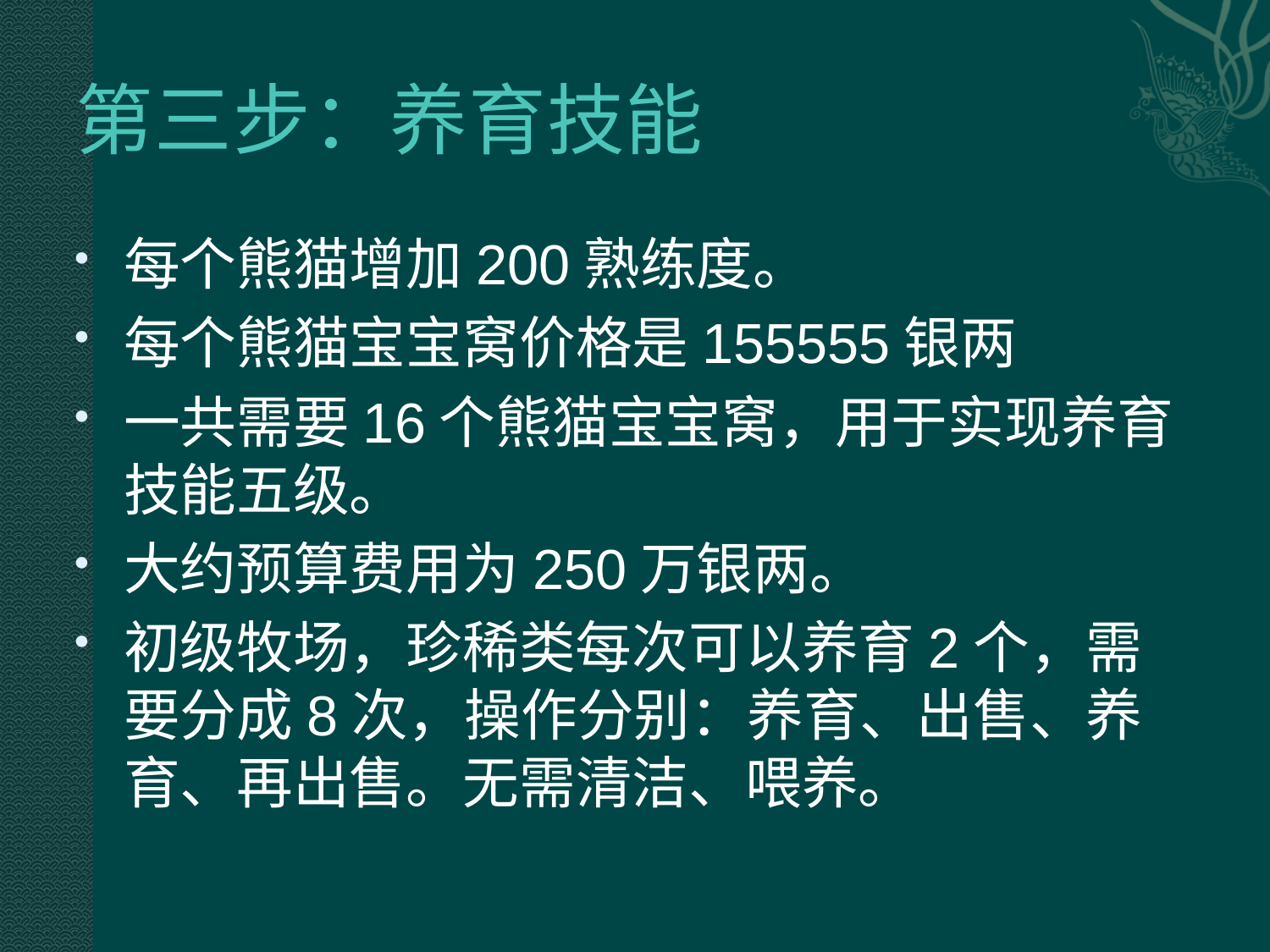

# 第三步：养育技能
每个熊猫增加200熟练度。
每个熊猫宝宝窝价格是155555银两
一共需要16个熊猫宝宝窝，用于实现养育技能五级。
大约预算费用为250万银两。
初级牧场，珍稀类每次可以养育2个，需要分成8次，操作分别：养育、出售、养育、再出售。无需清洁、喂养。